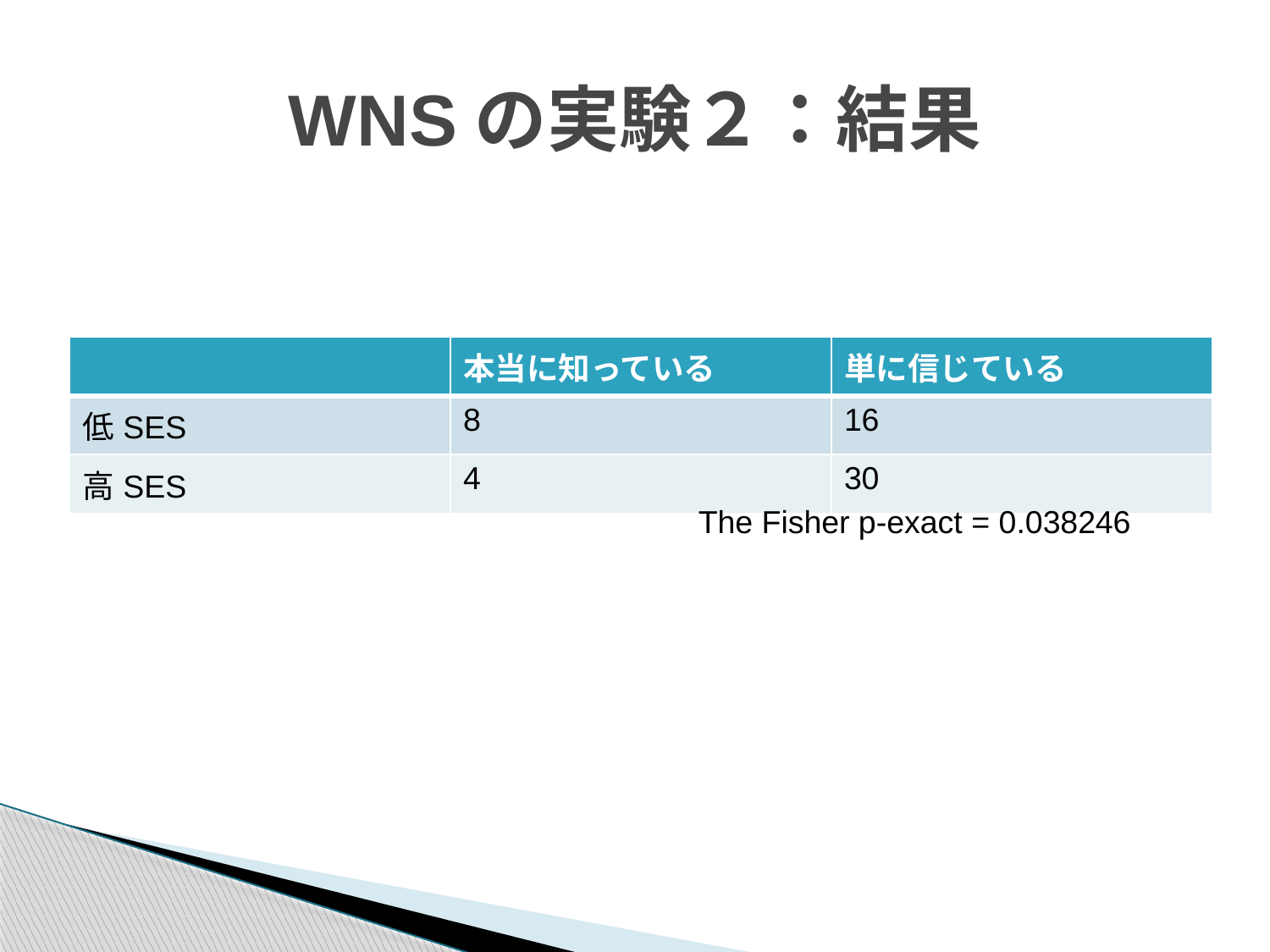

# WNSの実験２：結果
|  | 本当に知っている | 単に信じている |
| --- | --- | --- |
| 低SES | 8 | 16 |
| 高SES | 4 | 30 |
The Fisher p-exact = 0.038246